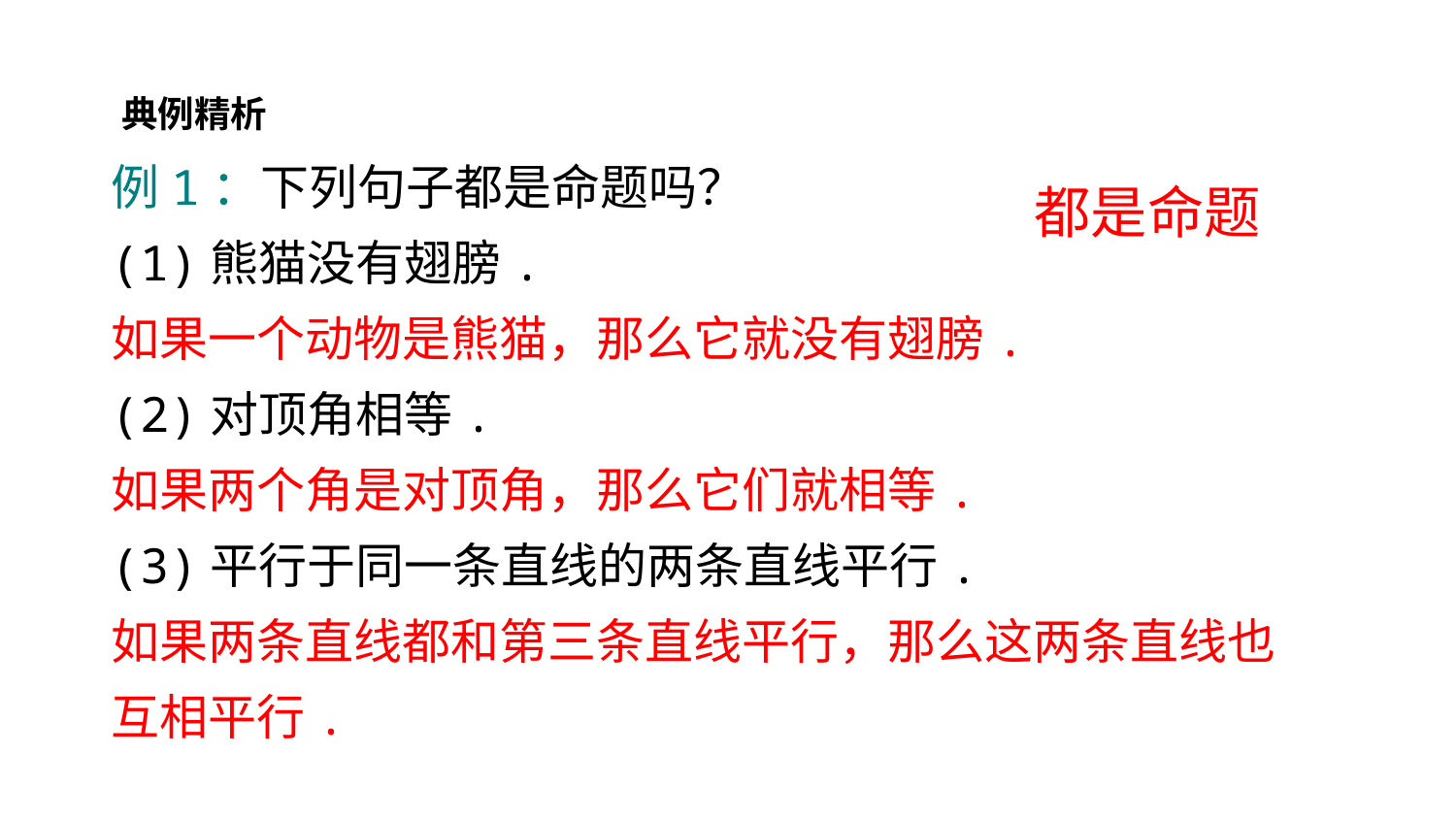

典例精析
例1：下列句子都是命题吗？
(1)熊猫没有翅膀.
如果一个动物是熊猫，那么它就没有翅膀.
(2)对顶角相等.
如果两个角是对顶角，那么它们就相等.
(3)平行于同一条直线的两条直线平行.
如果两条直线都和第三条直线平行，那么这两条直线也互相平行.

都是命题